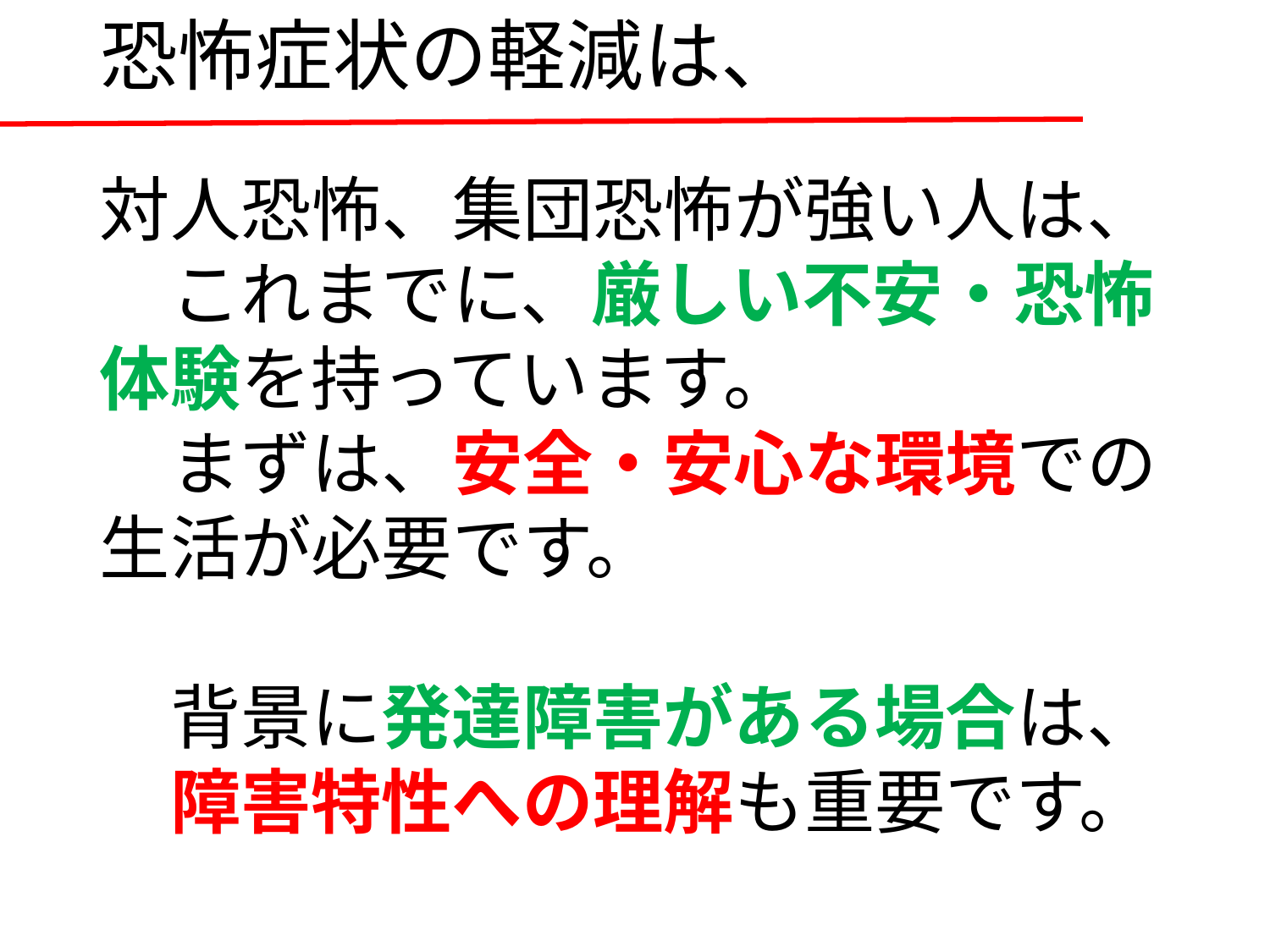

# 恐怖症状の軽減は、
対人恐怖、集団恐怖が強い人は、
　これまでに、厳しい不安・恐怖体験を持っています。
　まずは、安全・安心な環境での生活が必要です。

　背景に発達障害がある場合は、
　障害特性への理解も重要です。